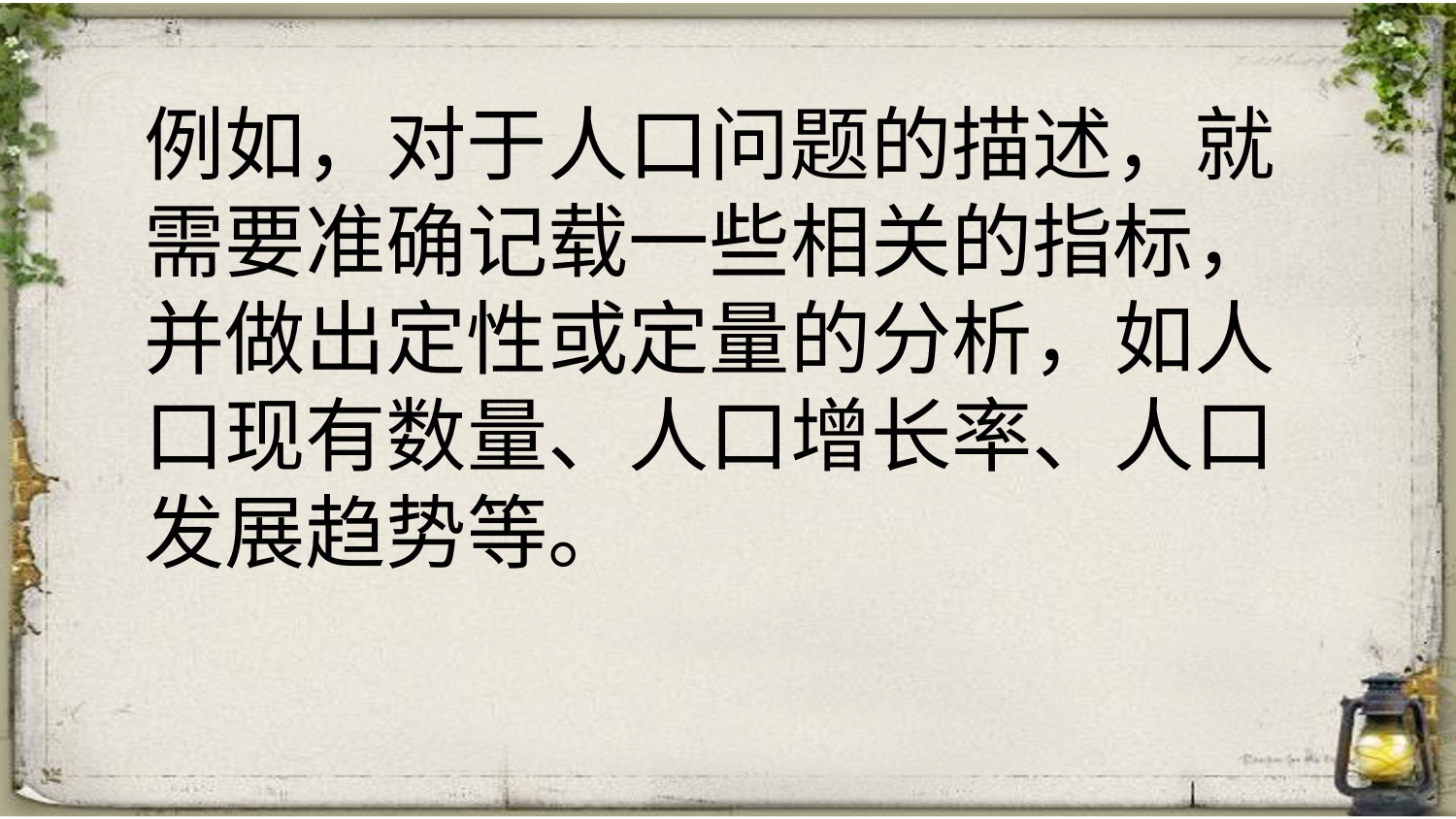

例如，对于人口问题的描述，就需要准确记载一些相关的指标，并做出定性或定量的分析，如人口现有数量、人口增长率、人口发展趋势等。